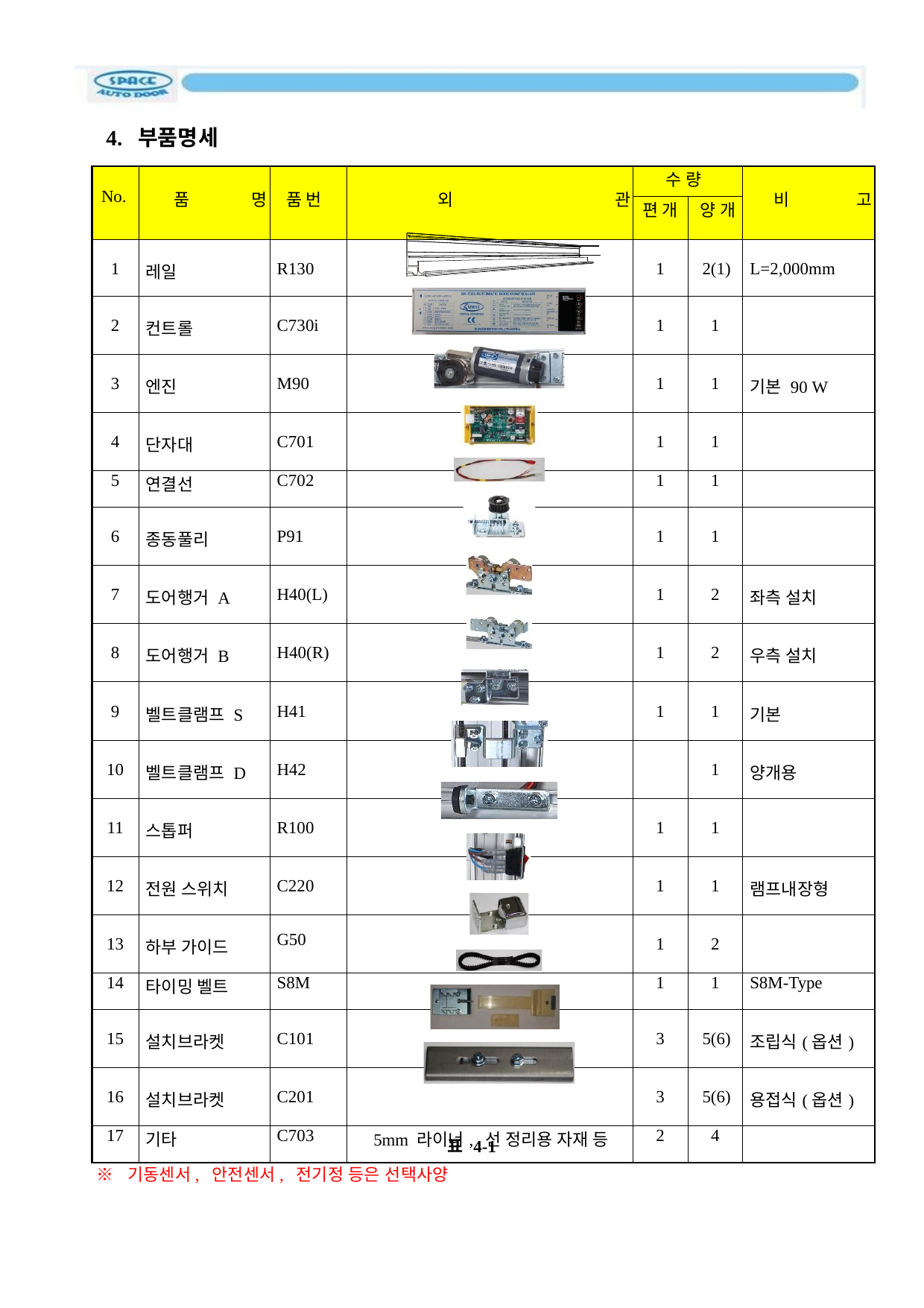

4. 부품명세
| No. | 품 명 | 품 번 | 외 관 | 수 량 |  | 비 고 |
| --- | --- | --- | --- | --- | --- | --- |
|  |  |  |  | 편 개 | 양 개 |  |
| 1 | 레일 | R130 |  | 1 | 2(1) | L=2,000mm |
| 2 | 컨트롤 | C730i |  | 1 | 1 |  |
| 3 | 엔진 | M90 |  | 1 | 1 | 기본 90 W |
| 4 | 단자대 | C701 |  | 1 | 1 |  |
| 5 | 연결선 | C702 |  | 1 | 1 |  |
| 6 | 종동풀리 | P91 |  | 1 | 1 |  |
| 7 | 도어행거 A | H40(L) |  | 1 | 2 | 좌측 설치 |
| 8 | 도어행거 B | H40(R) |  | 1 | 2 | 우측 설치 |
| 9 | 벨트클램프 S | H41 |  | 1 | 1 | 기본 |
| 10 | 벨트클램프 D | H42 |  |  | 1 | 양개용 |
| 11 | 스톱퍼 | R100 |  | 1 | 1 |  |
| 12 | 전원 스위치 | C220 |  | 1 | 1 | 램프내장형 |
| 13 | 하부 가이드 | G50 |  | 1 | 2 |  |
| 14 | 타이밍 벨트 | S8M |  | 1 | 1 | S8M-Type |
| 15 | 설치브라켓 | C101 |  | 3 | 5(6) | 조립식(옵션) |
| 16 | 설치브라켓 | C201 |  | 3 | 5(6) | 용접식(옵션) |
| 17 | 기타 | C703 | 5mm 라이너, 선 정리용 자재 등 | 2 | 4 |  |

표 4-1
※  기동센서,  안전센서,  전기정 등은 선택사양